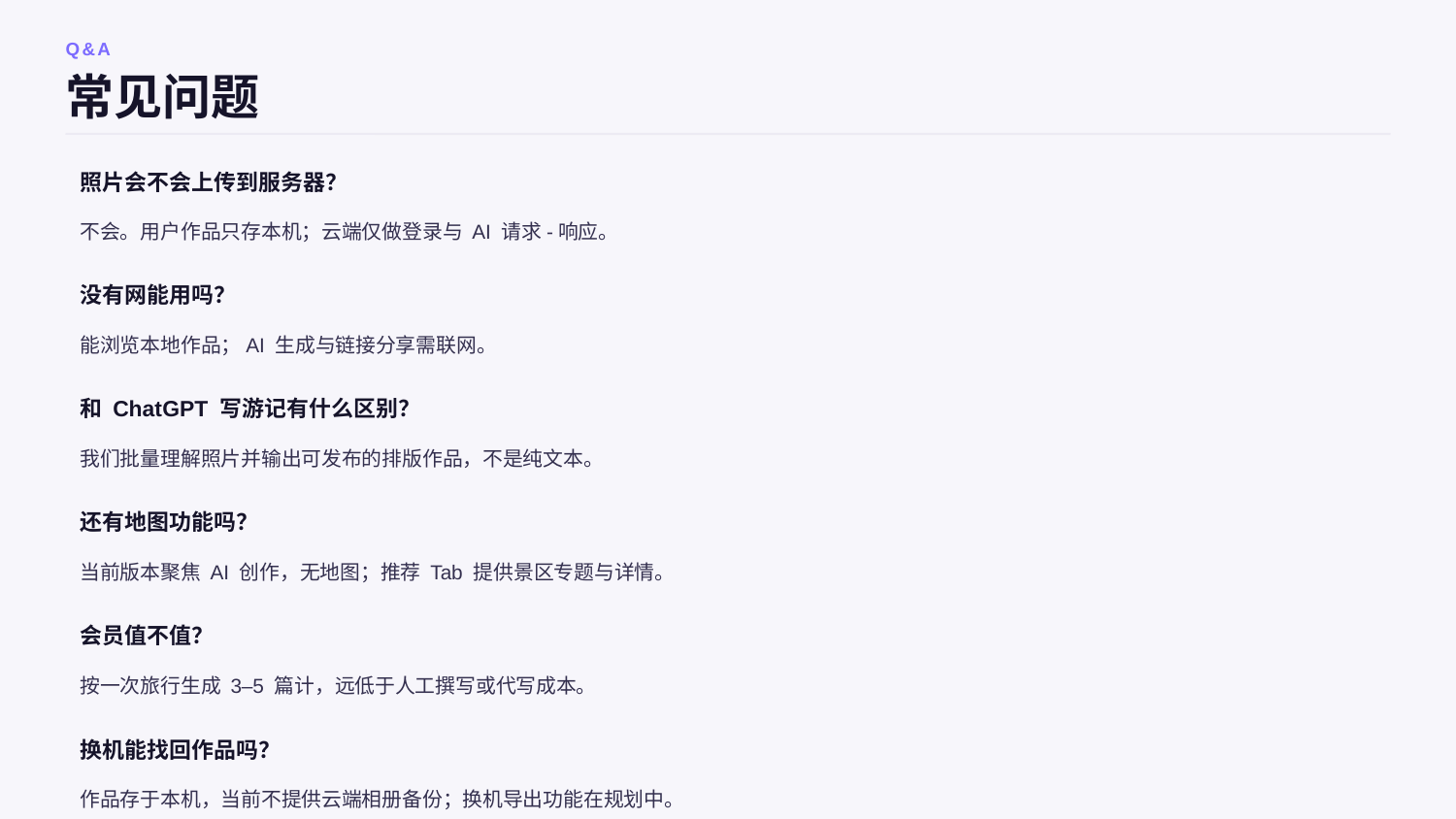

Q&A
常见问题

照片会不会上传到服务器？
不会。用户作品只存本机；云端仅做登录与 AI 请求-响应。
没有网能用吗？
能浏览本地作品；AI 生成与链接分享需联网。
和 ChatGPT 写游记有什么区别？
我们批量理解照片并输出可发布的排版作品，不是纯文本。
还有地图功能吗？
当前版本聚焦 AI 创作，无地图；推荐 Tab 提供景区专题与详情。
会员值不值？
按一次旅行生成 3–5 篇计，远低于人工撰写或代写成本。
换机能找回作品吗？
作品存于本机，当前不提供云端相册备份；换机导出功能在规划中。
现在有哪些客户端？
Android APK 可下载体验；iOS 与微信小程序在评估中。
AI 额度怎么算？
注册有体验额度；VIP 含每月固定生成次数，用尽后可按次加购。